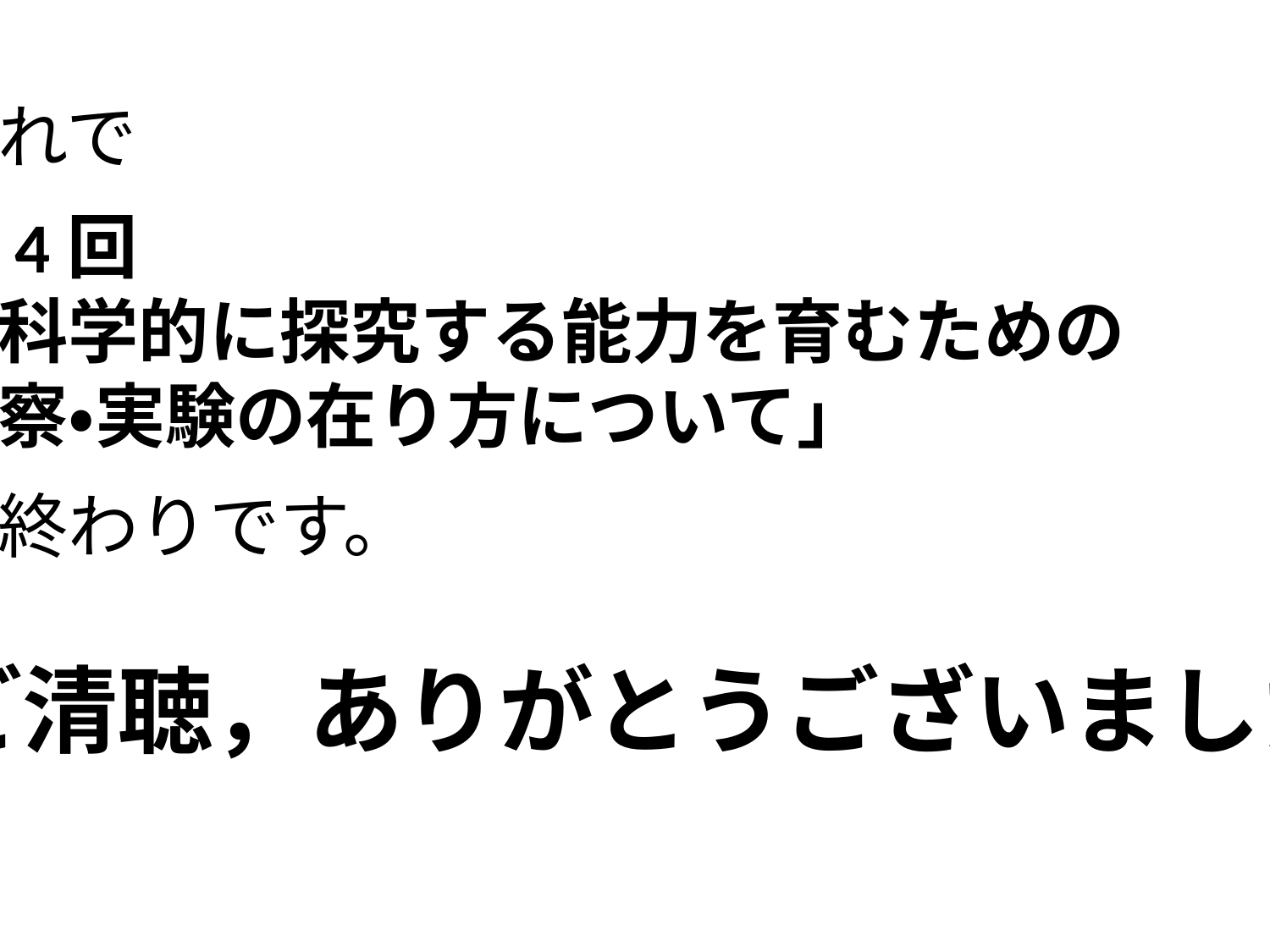

これで

第4回
「科学的に探究する能力を育むための
観察・実験の在り方について」

は終わりです。

ご清聴，ありがとうございました